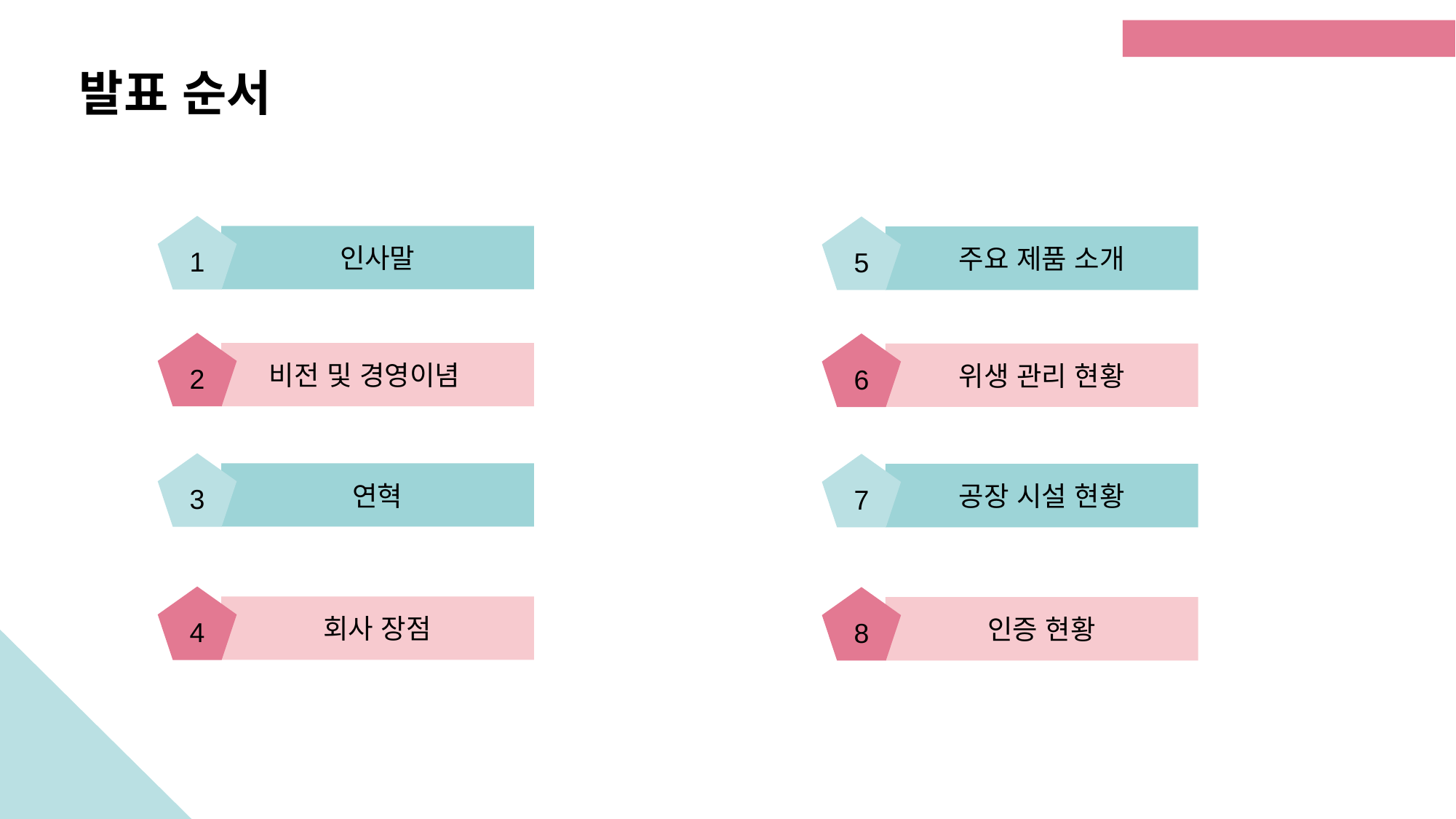

발표 순서
1
인사말
5
주요 제품 소개
2
    비전 및 경영이념
6
위생 관리 현황
3
연혁
7
공장 시설 현황
4
회사 장점
8
인증 현황